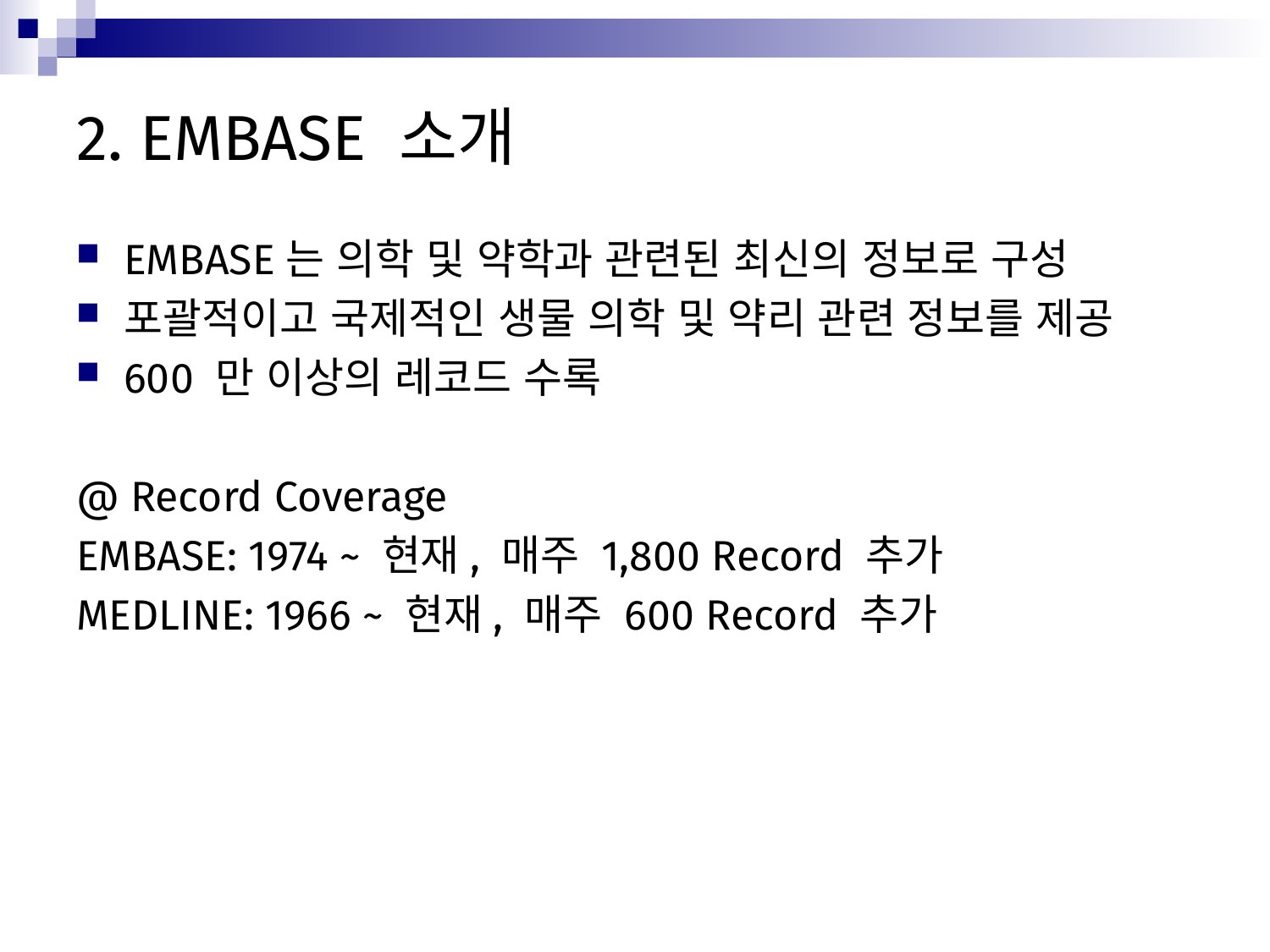

# 2. EMBASE 소개
EMBASE는 의학 및 약학과 관련된 최신의 정보로 구성
포괄적이고 국제적인 생물 의학 및 약리 관련 정보를 제공
600 만 이상의 레코드 수록

@ Record Coverage
EMBASE: 1974 ~ 현재, 매주 1,800 Record 추가
MEDLINE: 1966 ~ 현재, 매주 600 Record 추가